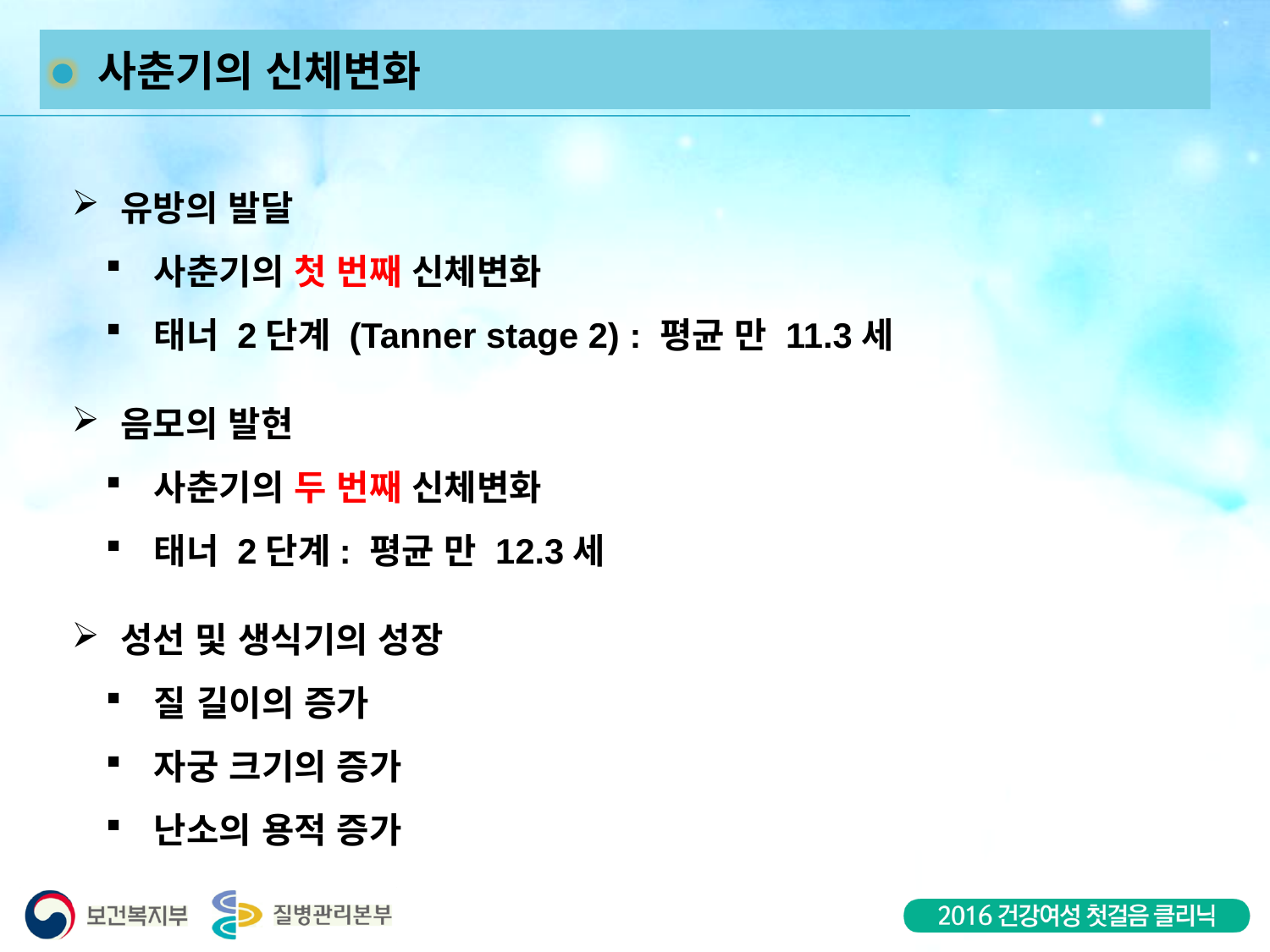

사춘기의 신체변화

 유방의 발달
 사춘기의 첫 번째 신체변화
 태너 2단계 (Tanner stage 2) : 평균 만 11.3세

 음모의 발현
 사춘기의 두 번째 신체변화
 태너 2단계: 평균 만 12.3세

 성선 및 생식기의 성장
 질 길이의 증가
 자궁 크기의 증가
 난소의 용적 증가